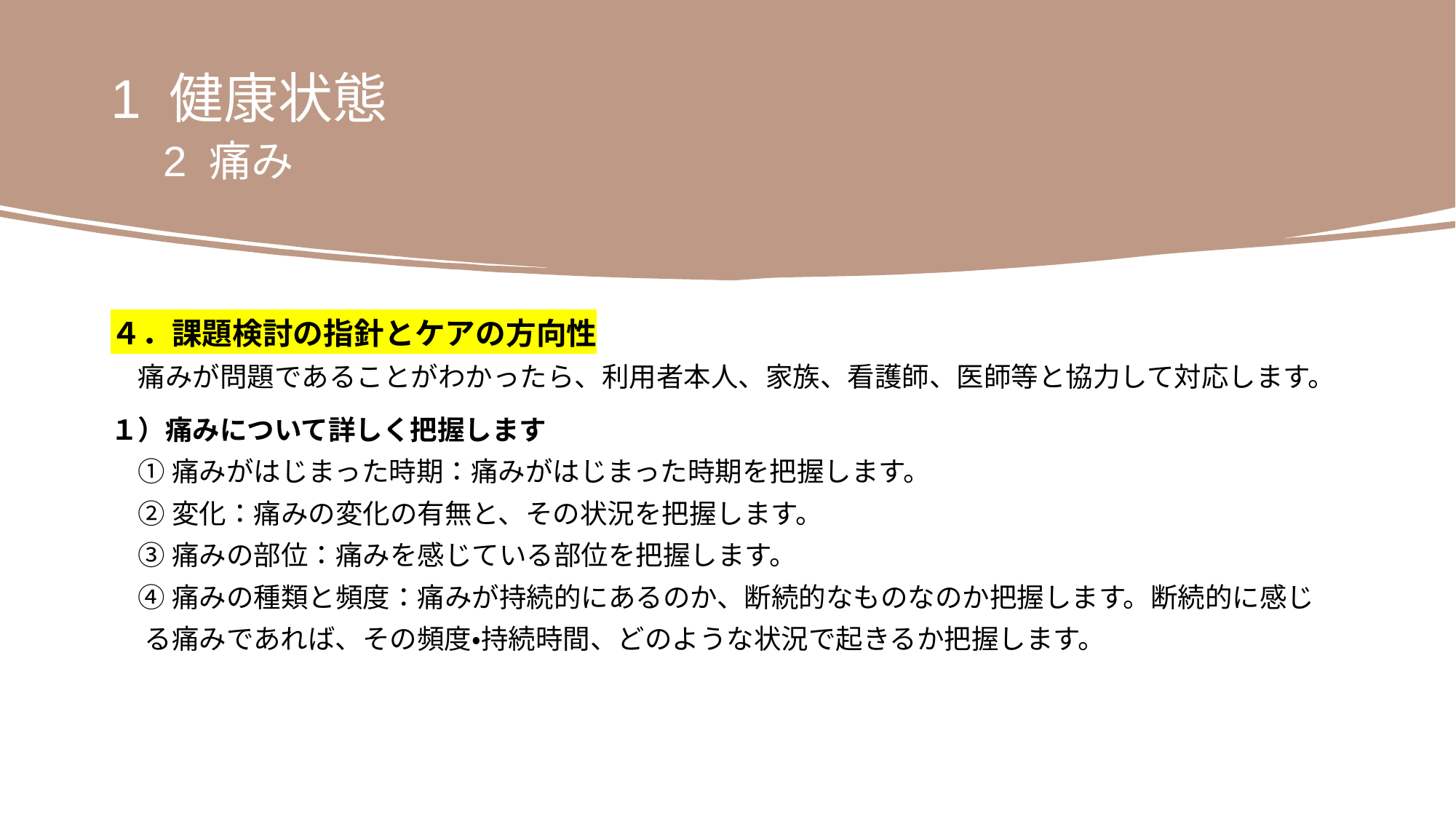

1 健康状態
　2 痛み

４．課題検討の指針とケアの方向性
　痛みが問題であることがわかったら、利用者本人、家族、看護師、医師等と協力して対応します。

１）痛みについて詳しく把握します
　① 痛みがはじまった時期：痛みがはじまった時期を把握します。
　② 変化：痛みの変化の有無と、その状況を把握します。
　③ 痛みの部位：痛みを感じている部位を把握します。
　④ 痛みの種類と頻度：痛みが持続的にあるのか、断続的なものなのか把握します。断続的に感じ
　 る痛みであれば、その頻度・持続時間、どのような状況で起きるか把握します。